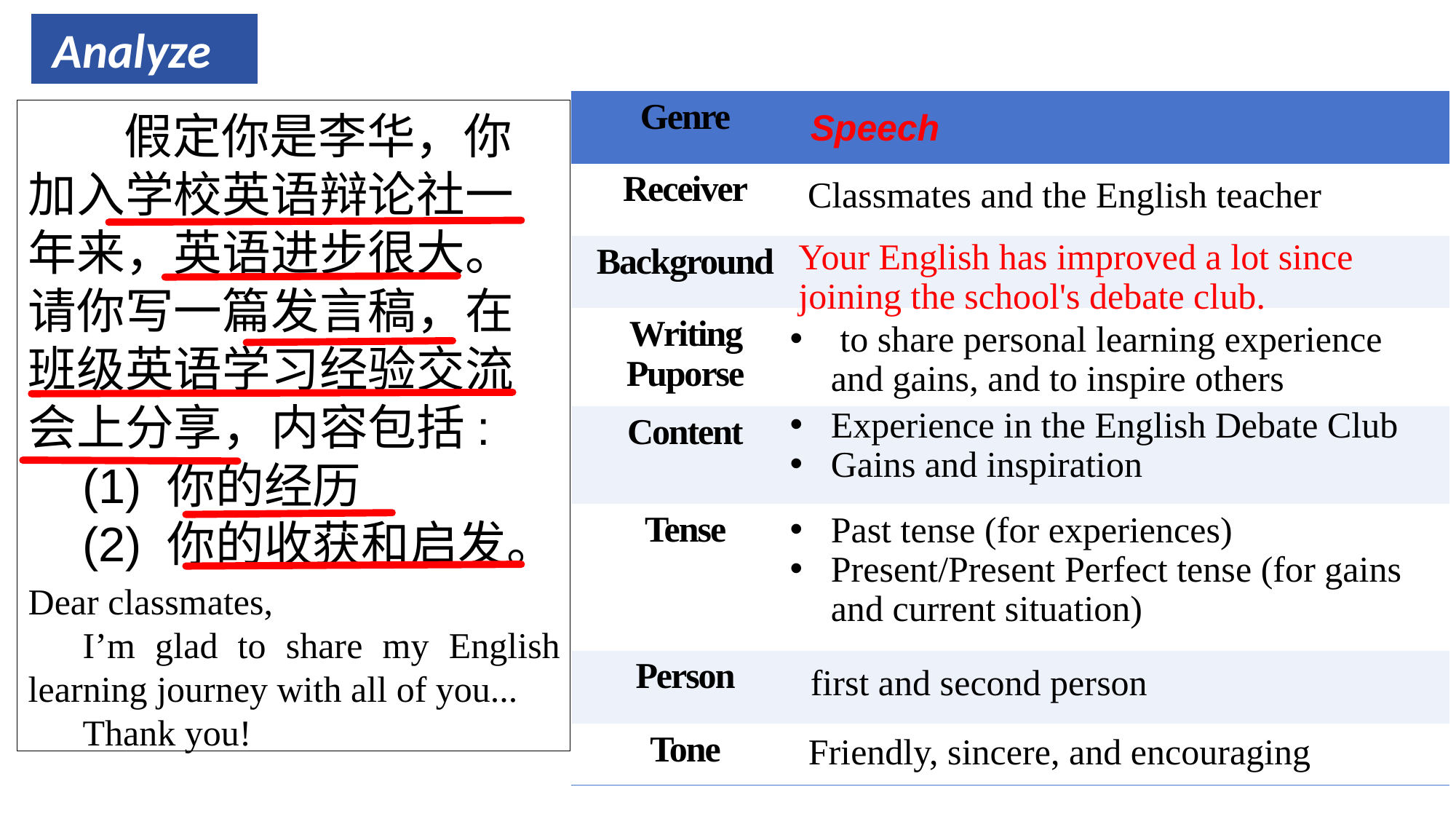

Analyze
| Genre |  |
| --- | --- |
| Receiver |  |
| Background |  |
| Writing Puporse |  |
| Content |  |
| Tense |  |
| Person |  |
| Tone |  |
Speech
   假定你是李华，你加入学校英语辩论社一年来，英语进步很大。请你写一篇发言稿，在班级英语学习经验交流会上分享，内容包括:
(1) 你的经历
(2) 你的收获和启发。

 Classmates and the English teacher
Your English has improved a lot since joining the school's debate club.
 to share personal learning experience and gains, and to inspire others
Experience in the English Debate Club
Gains and inspiration
Past tense (for experiences)
Present/Present Perfect tense (for gains and current situation)
Dear classmates,
I’m glad to share my English learning journey with all of you...
Thank you!
first and second person
 Friendly, sincere, and encouraging